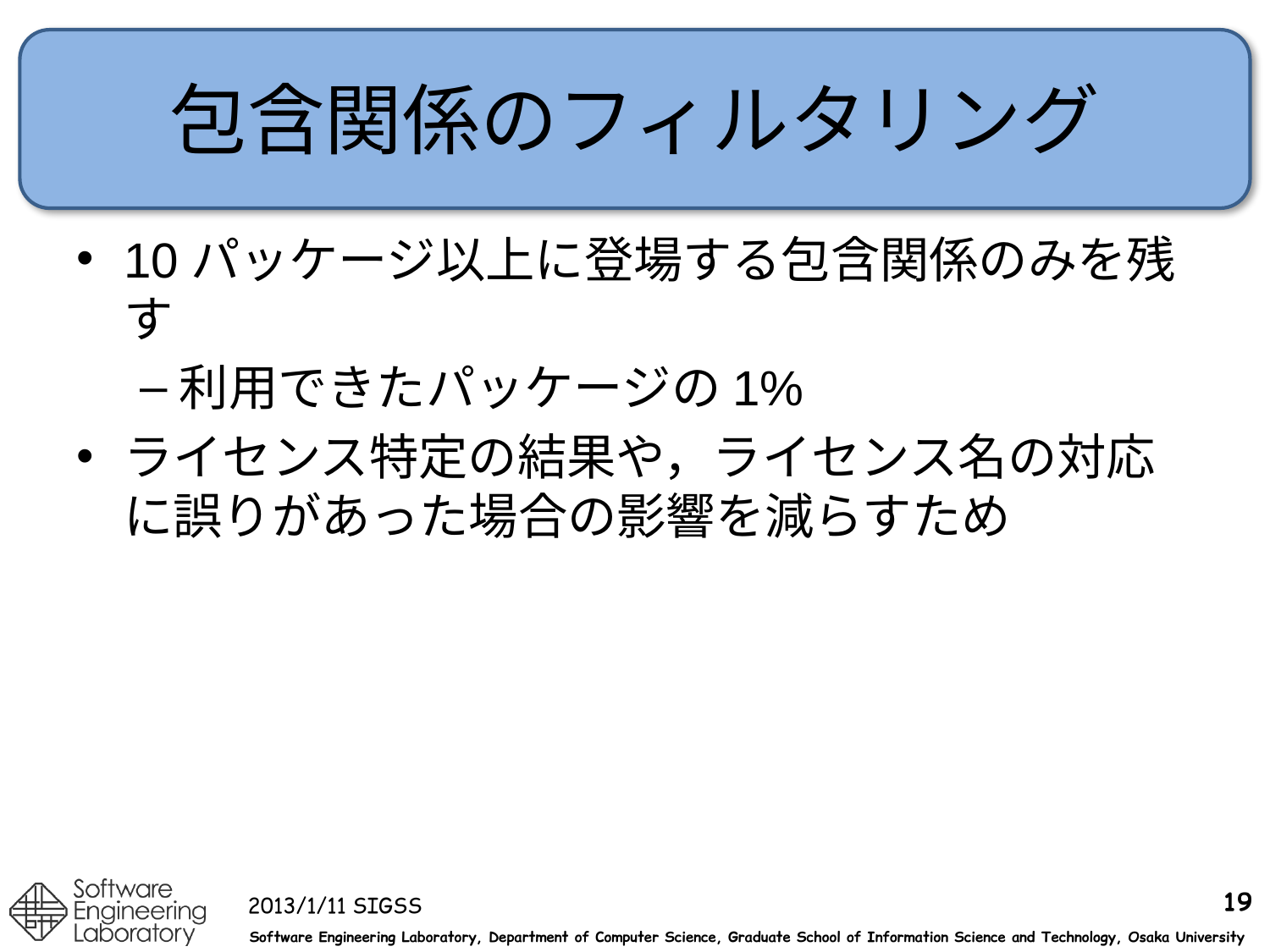

# 包含関係のフィルタリング
10パッケージ以上に登場する包含関係のみを残す
利用できたパッケージの1%
ライセンス特定の結果や，ライセンス名の対応に誤りがあった場合の影響を減らすため
19
2013/1/11 SIGSS